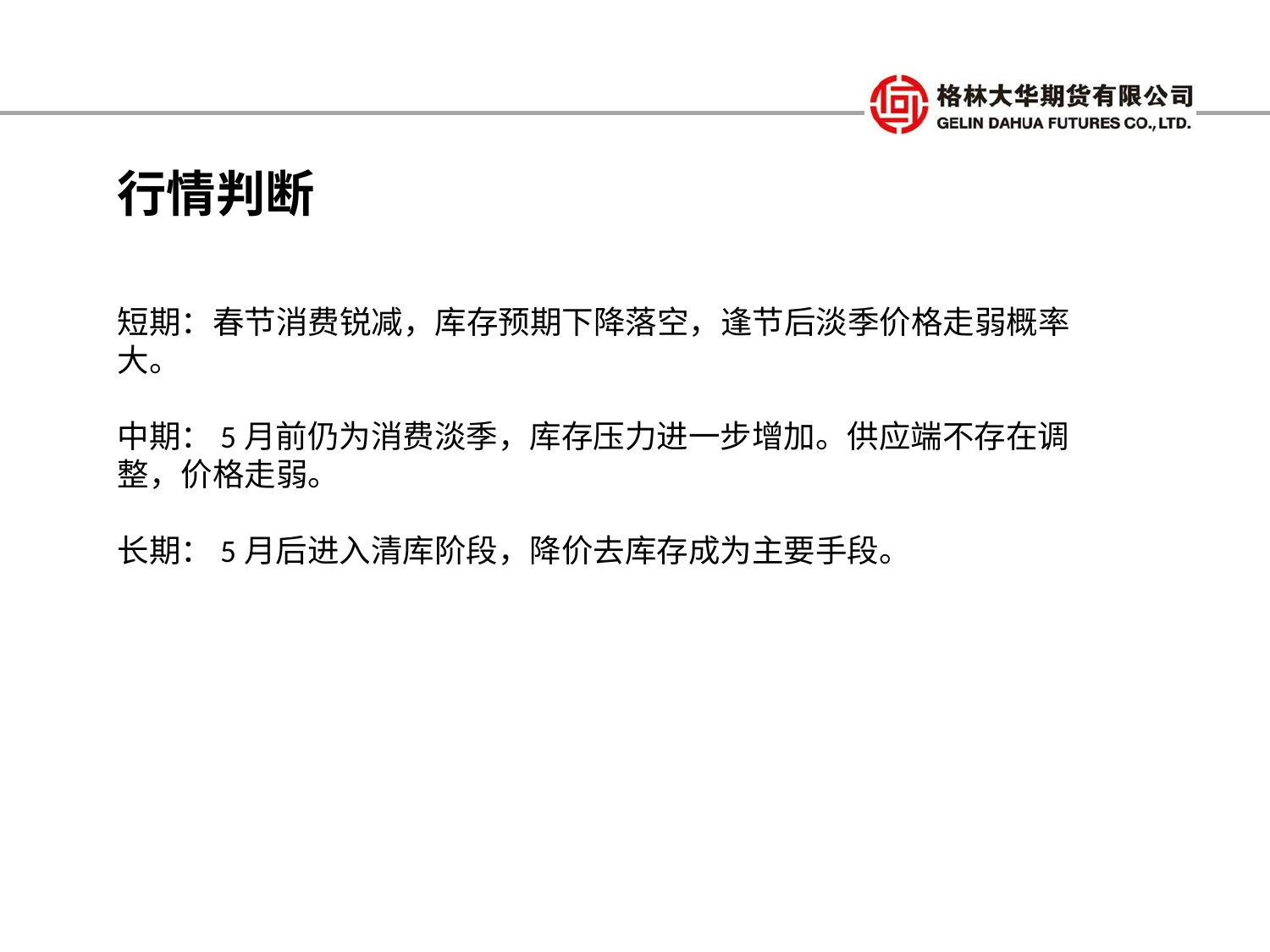

行情判断
短期：春节消费锐减，库存预期下降落空，逢节后淡季价格走弱概率大。

中期：5月前仍为消费淡季，库存压力进一步增加。供应端不存在调整，价格走弱。

长期：5月后进入清库阶段，降价去库存成为主要手段。